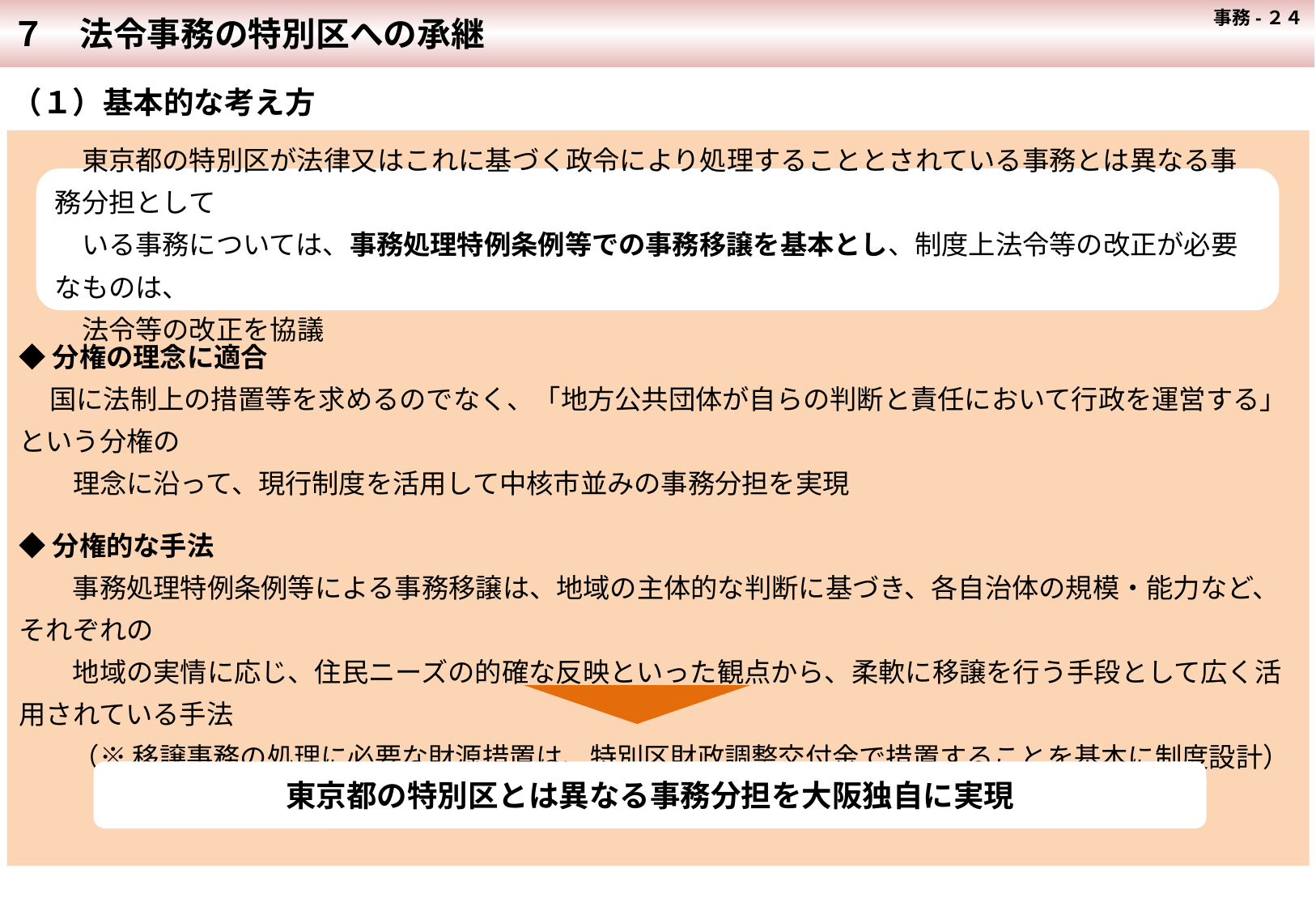

７　法令事務の特別区への承継
 事務-２４
（１）基本的な考え方

◆分権の理念に適合
    国に法制上の措置等を求めるのでなく、「地方公共団体が自らの判断と責任において行政を運営する」という分権の
　　理念に沿って、現行制度を活用して中核市並みの事務分担を実現
◆分権的な手法
　　事務処理特例条例等による事務移譲は、地域の主体的な判断に基づき、各自治体の規模・能力など、それぞれの
　　地域の実情に応じ、住民ニーズの的確な反映といった観点から、柔軟に移譲を行う手段として広く活用されている手法
　　（※ 移譲事務の処理に必要な財源措置は、特別区財政調整交付金で措置することを基本に制度設計）

　東京都の特別区が法律又はこれに基づく政令により処理することとされている事務とは異なる事務分担として
　いる事務については、事務処理特例条例等での事務移譲を基本とし、制度上法令等の改正が必要なものは、
　法令等の改正を協議

東京都の特別区とは異なる事務分担を大阪独自に実現